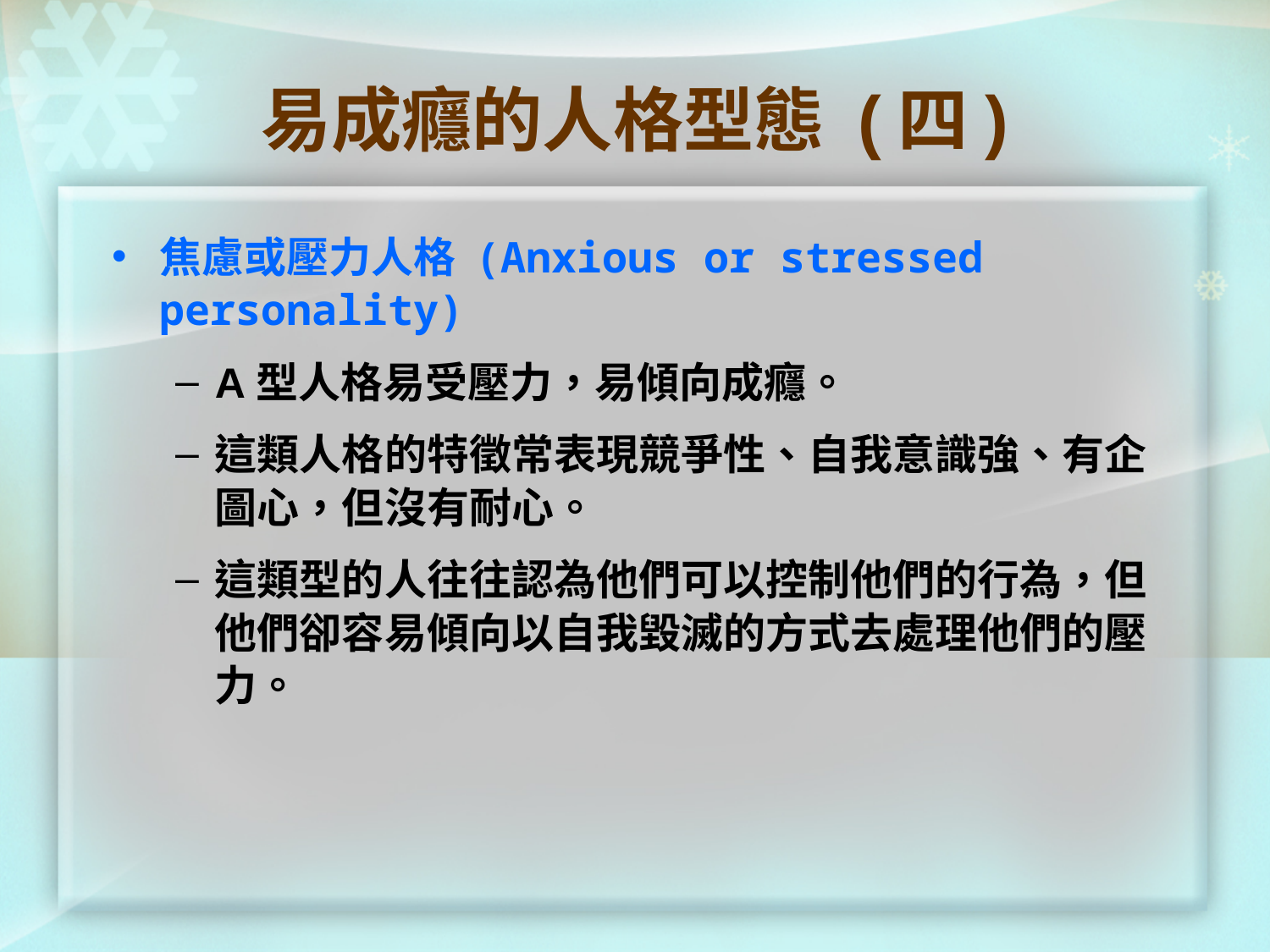

# 易成癮的人格型態 (四)
焦慮或壓力人格 (Anxious or stressed personality)
A型人格易受壓力，易傾向成癮。
這類人格的特徵常表現競爭性、自我意識強、有企圖心，但沒有耐心。
這類型的人往往認為他們可以控制他們的行為，但他們卻容易傾向以自我毀滅的方式去處理他們的壓力。